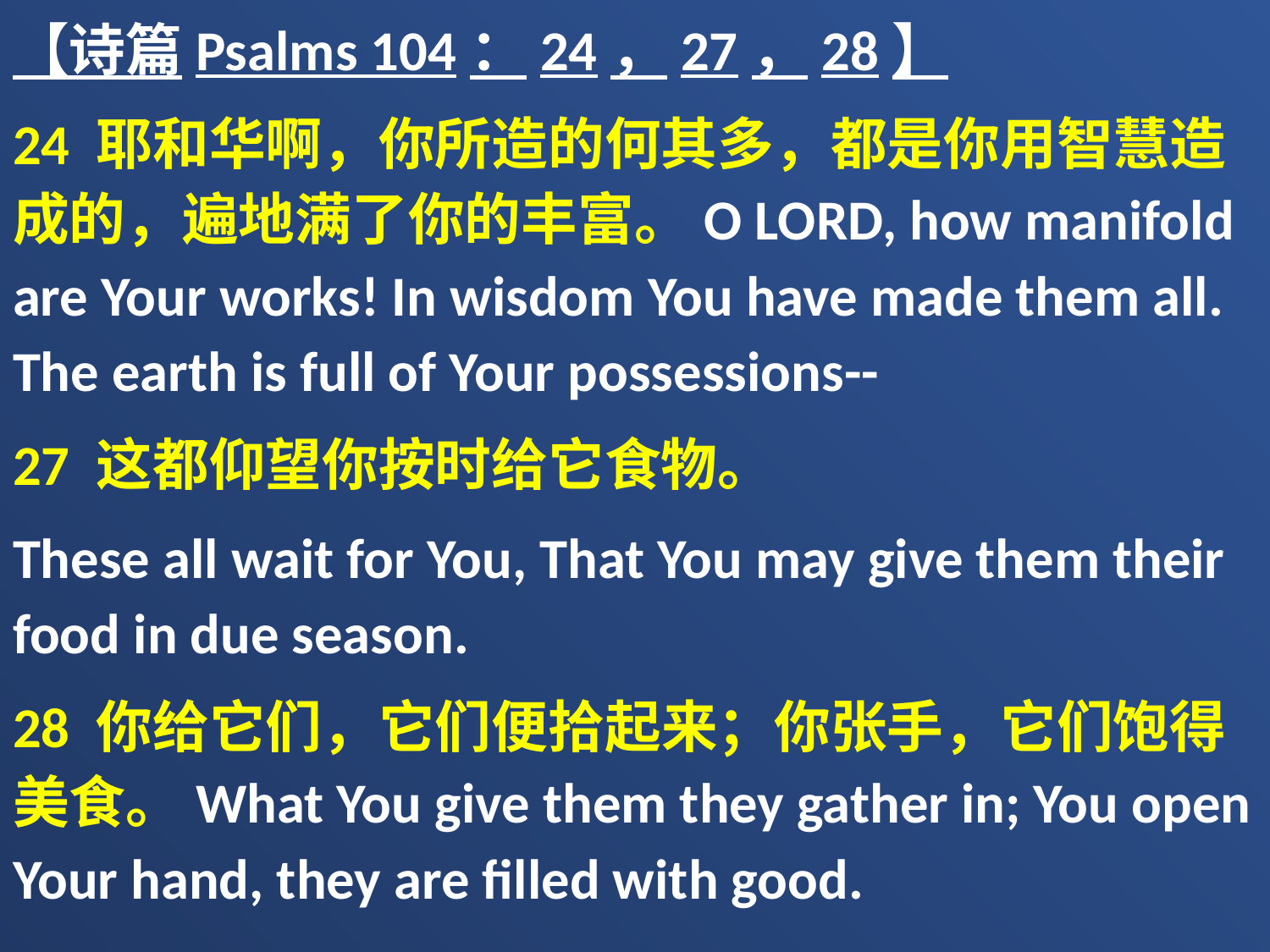

【诗篇Psalms 104：24，27，28】
24 耶和华啊，你所造的何其多，都是你用智慧造成的，遍地满了你的丰富。O LORD, how manifold are Your works! In wisdom You have made them all. The earth is full of Your possessions--
27 这都仰望你按时给它食物。
These all wait for You, That You may give them their food in due season.
28 你给它们，它们便拾起来；你张手，它们饱得美食。What You give them they gather in; You open Your hand, they are filled with good.